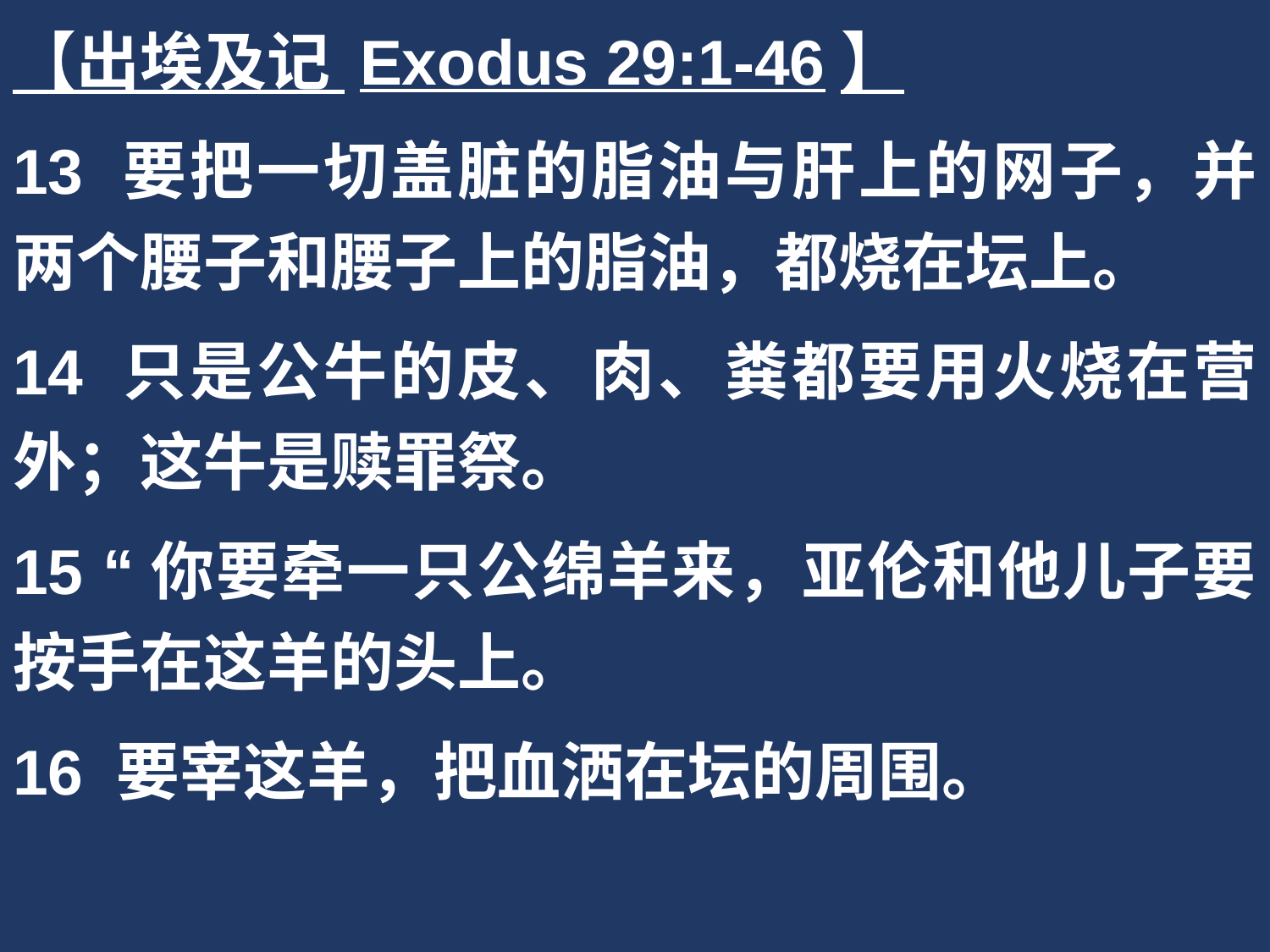

【出埃及记 Exodus 29:1-46】
13 要把一切盖脏的脂油与肝上的网子，并两个腰子和腰子上的脂油，都烧在坛上。
14 只是公牛的皮、肉、粪都要用火烧在营外；这牛是赎罪祭。
15 “你要牵一只公绵羊来，亚伦和他儿子要按手在这羊的头上。
16 要宰这羊，把血洒在坛的周围。